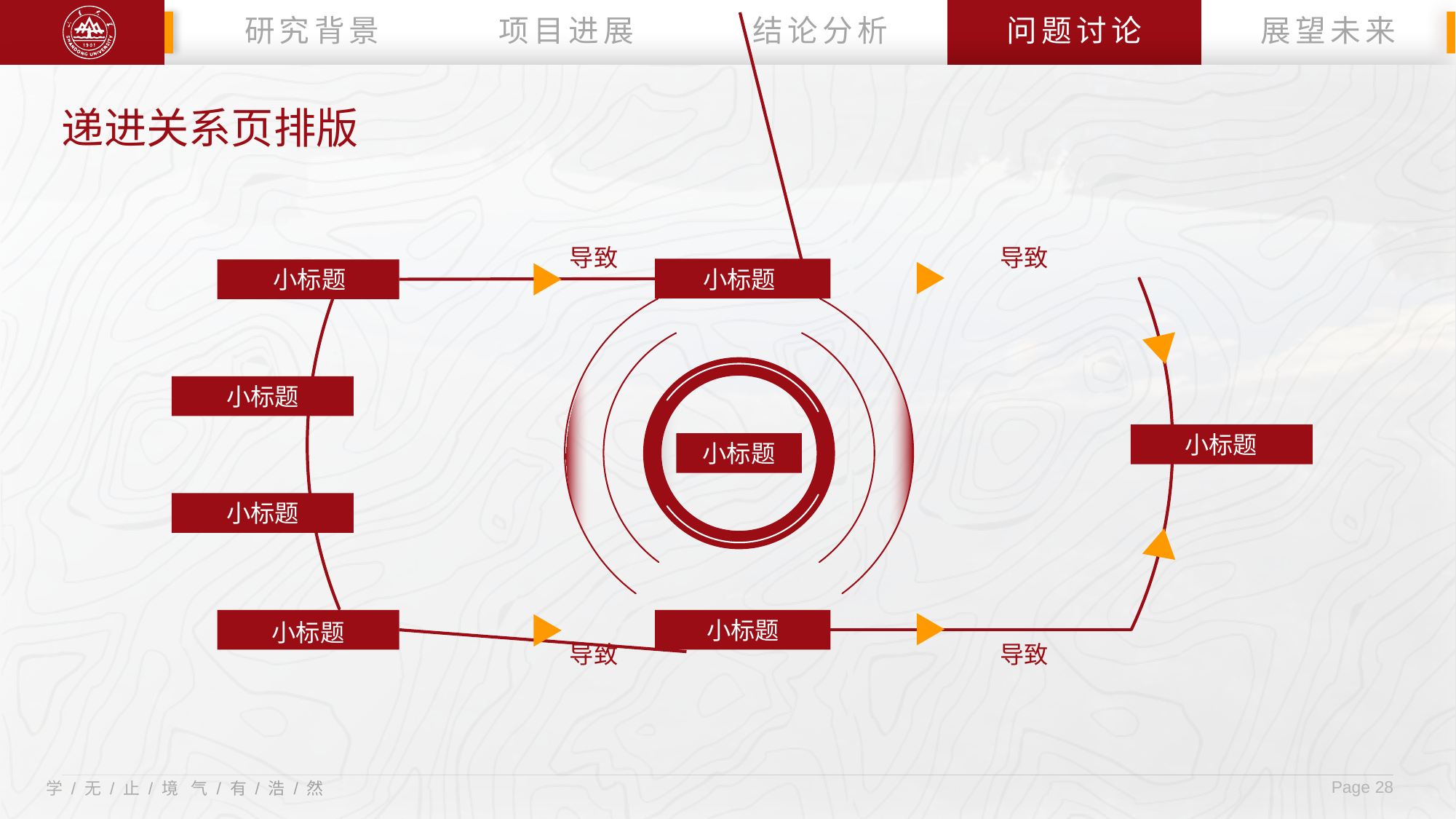

研究背景
项目进展
结论分析
问题讨论
展望未来

递进关系页排版
导致
导致
小标题

小标题

小标题

小标题

小标题
小标题

小标题

小标题

导致
导致
  Page 28